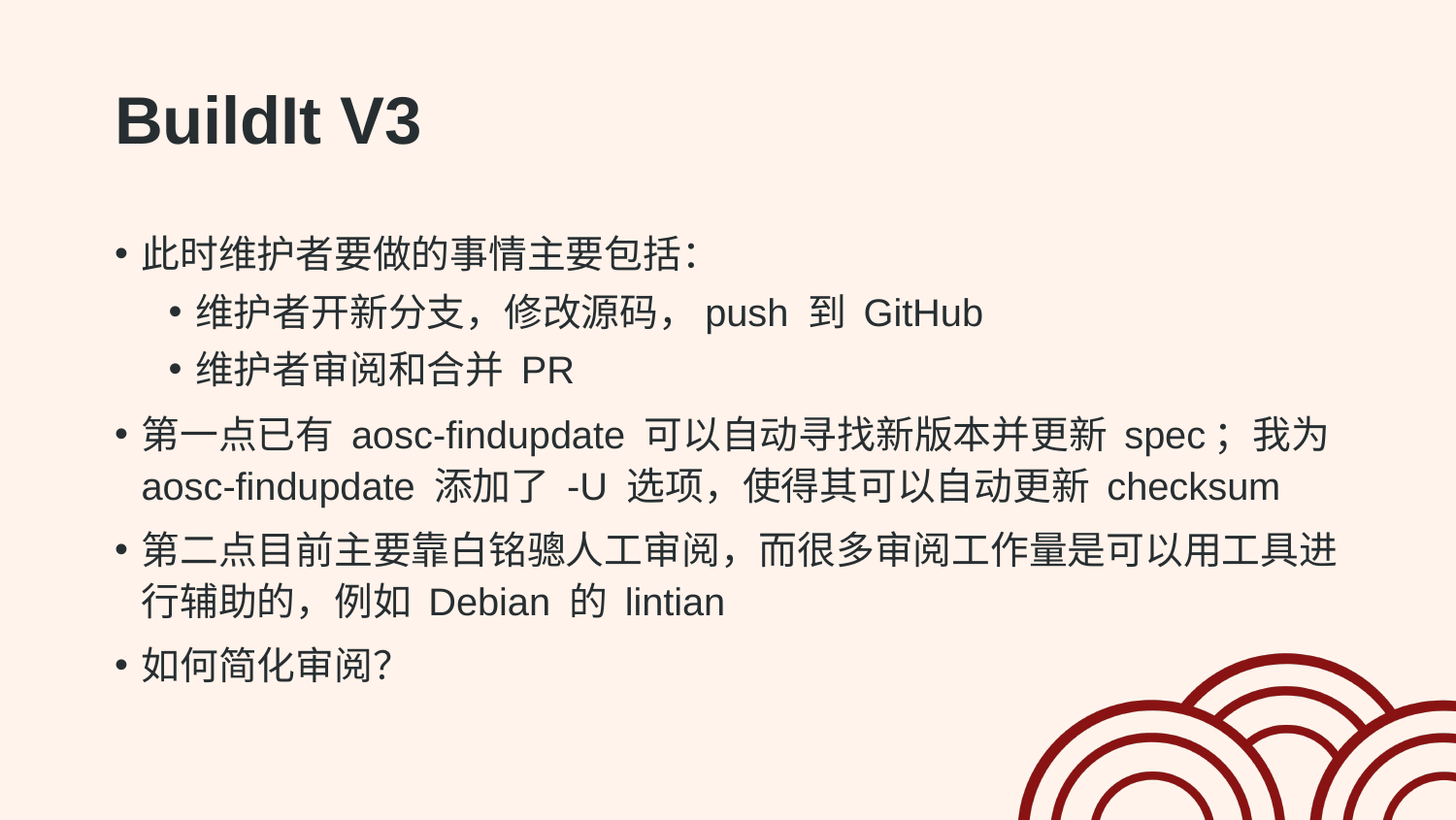

# BuildIt V3
此时维护者要做的事情主要包括：
维护者开新分支，修改源码，push 到 GitHub
维护者审阅和合并 PR
第一点已有 aosc-findupdate 可以自动寻找新版本并更新 spec；我为 aosc-findupdate 添加了 -U 选项，使得其可以自动更新 checksum
第二点目前主要靠白铭骢人工审阅，而很多审阅工作量是可以用工具进行辅助的，例如 Debian 的 lintian
如何简化审阅？